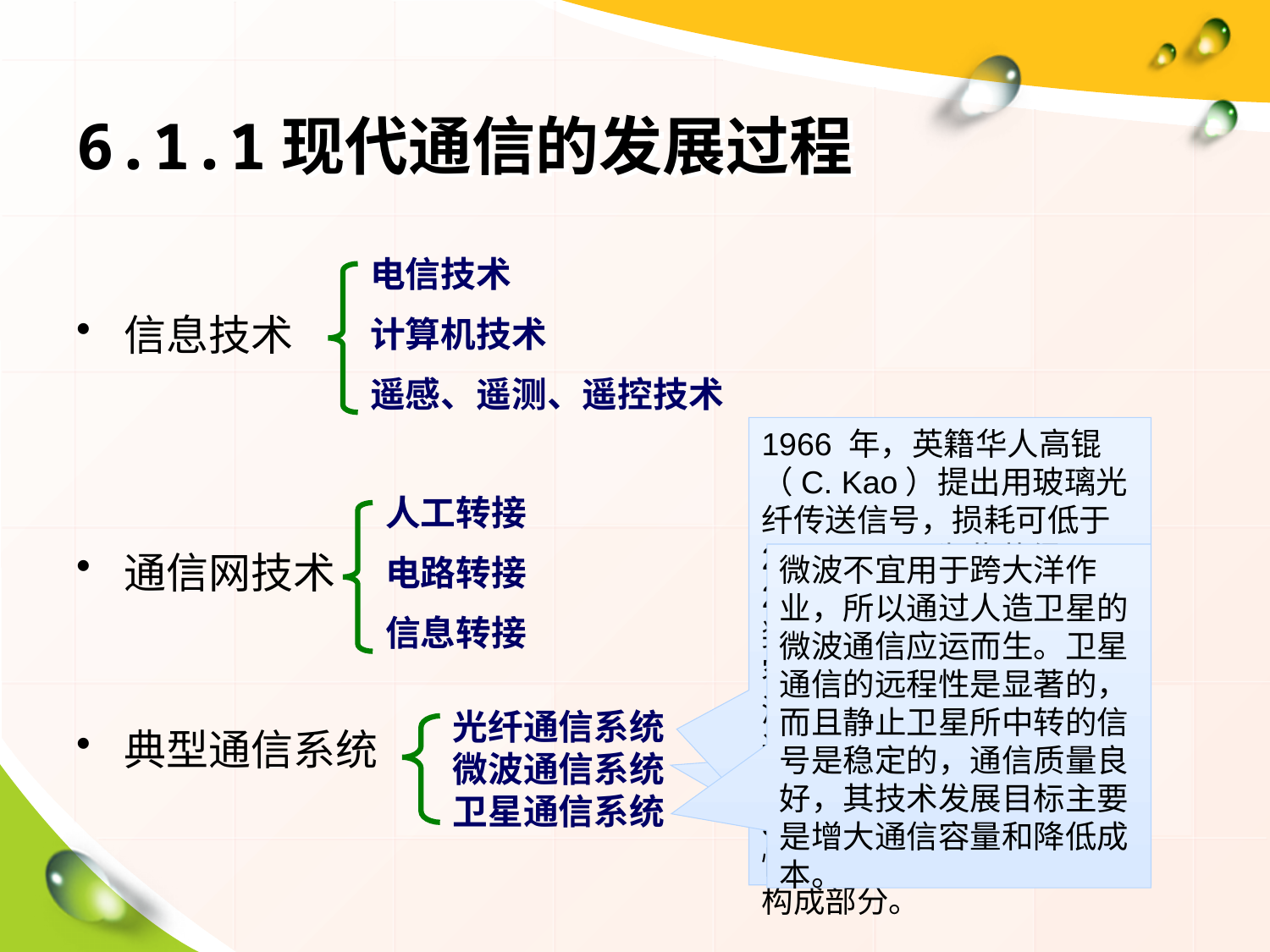

# 6.1.1现代通信的发展过程

信息技术

通信网技术

典型通信系统
电信技术
计算机技术
遥感、遥测、遥控技术

1966 年，英籍华人高锟（C. Kao）提出用玻璃光纤传送信号，损耗可低于 20 dB/km，为此获得了 2009 年度诺贝尔物理学奖。光纤通信方式具有大容量的前景，可解决铜资源不足的问题，进一步促进了通信的数字化。当前，采用同步数字体系SDH的光缆网已成为世界性远程通信骨干网的主要构成部分。
人工转接
电路转接
信息转接

微波不宜用于跨大洋作业，所以通过人造卫星的微波通信应运而生。卫星通信的远程性是显著的，而且静止卫星所中转的信号是稳定的，通信质量良好，其技术发展目标主要是增大通信容量和降低成本。
微波是指波长在 100 mm ～ 1 m 之间的电磁波，这类电磁波的频率很高，可用来传送大量信息，但不能从电离层反射，可传输距离较近

光纤通信系统
微波通信系统
卫星通信系统